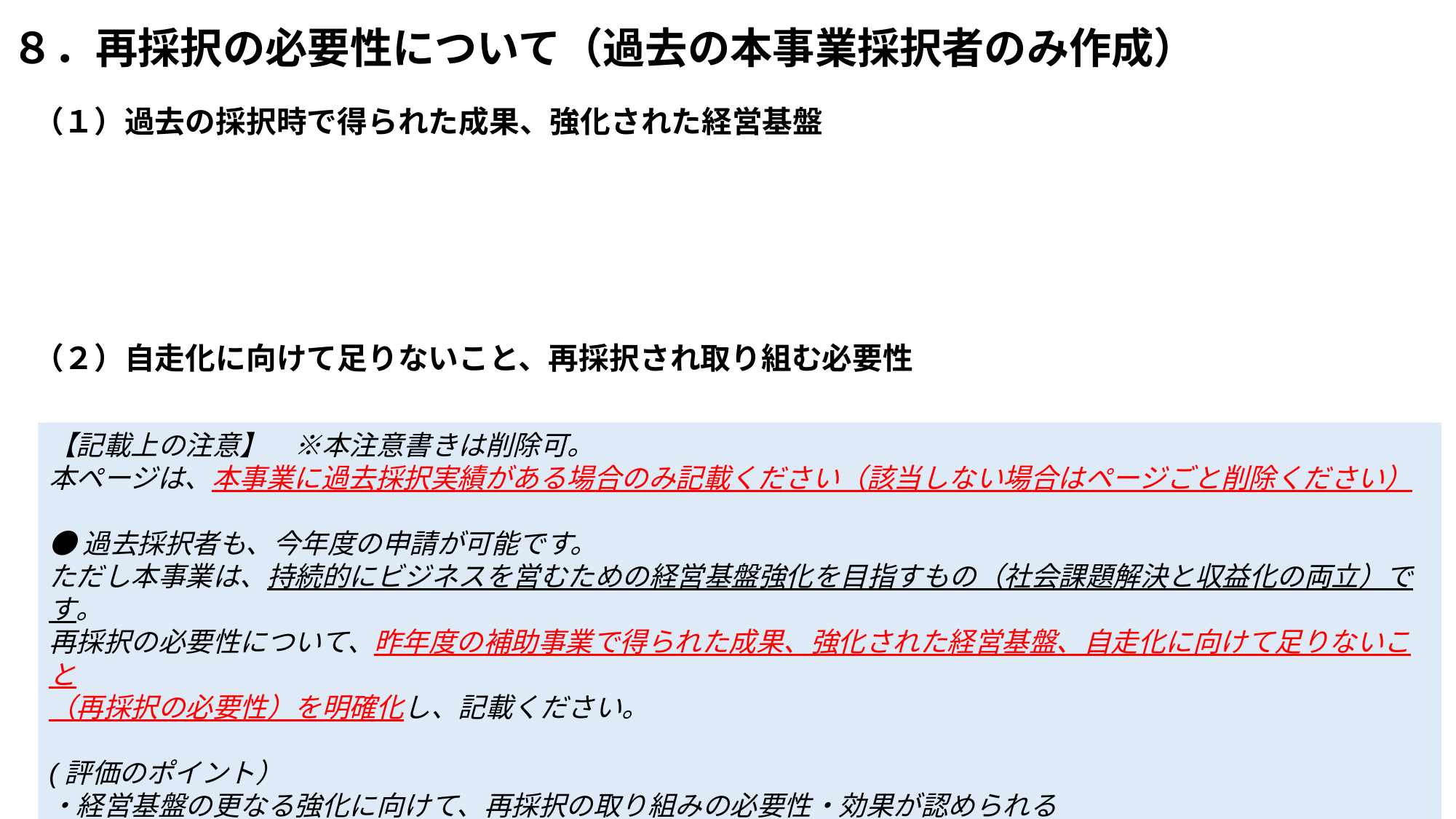

# ８．再採択の必要性について（過去の本事業採択者のみ作成）
（１）過去の採択時で得られた成果、強化された経営基盤
（２）自走化に向けて足りないこと、再採択され取り組む必要性
【記載上の注意】　※本注意書きは削除可。
本ページは、本事業に過去採択実績がある場合のみ記載ください（該当しない場合はページごと削除ください）

●過去採択者も、今年度の申請が可能です。
ただし本事業は、持続的にビジネスを営むための経営基盤強化を目指すもの（社会課題解決と収益化の両立）です。
再採択の必要性について、昨年度の補助事業で得られた成果、強化された経営基盤、自走化に向けて足りないこと
（再採択の必要性）を明確化し、記載ください。

(評価のポイント）
・経営基盤の更なる強化に向けて、再採択の取り組みの必要性・効果が認められる